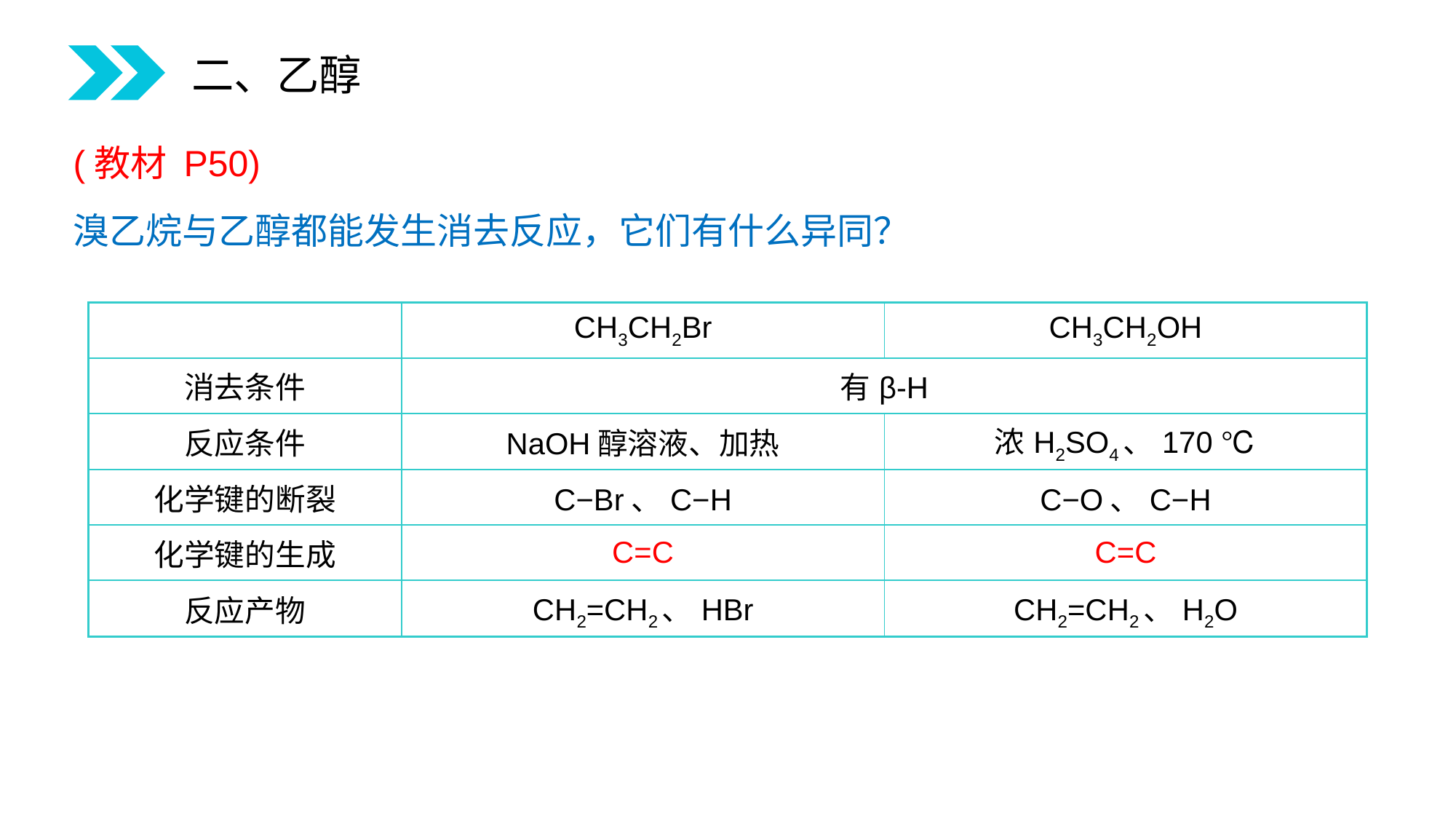

二、乙醇
(教材 P50)
        溴乙烷与乙醇都能发生消去反应，它们有什么异同？
|  | CH3CH2Br | CH3CH2OH |
| --- | --- | --- |
| 消去条件 | 有β-H |  |
| 反应条件 | NaOH醇溶液、加热 | 浓H2SO4、170 ℃ |
| 化学键的断裂 | C−Br、C−H | C−O、C−H |
| 化学键的生成 | C=C | C=C |
| 反应产物 | CH2=CH2、HBr | CH2=CH2、H2O |